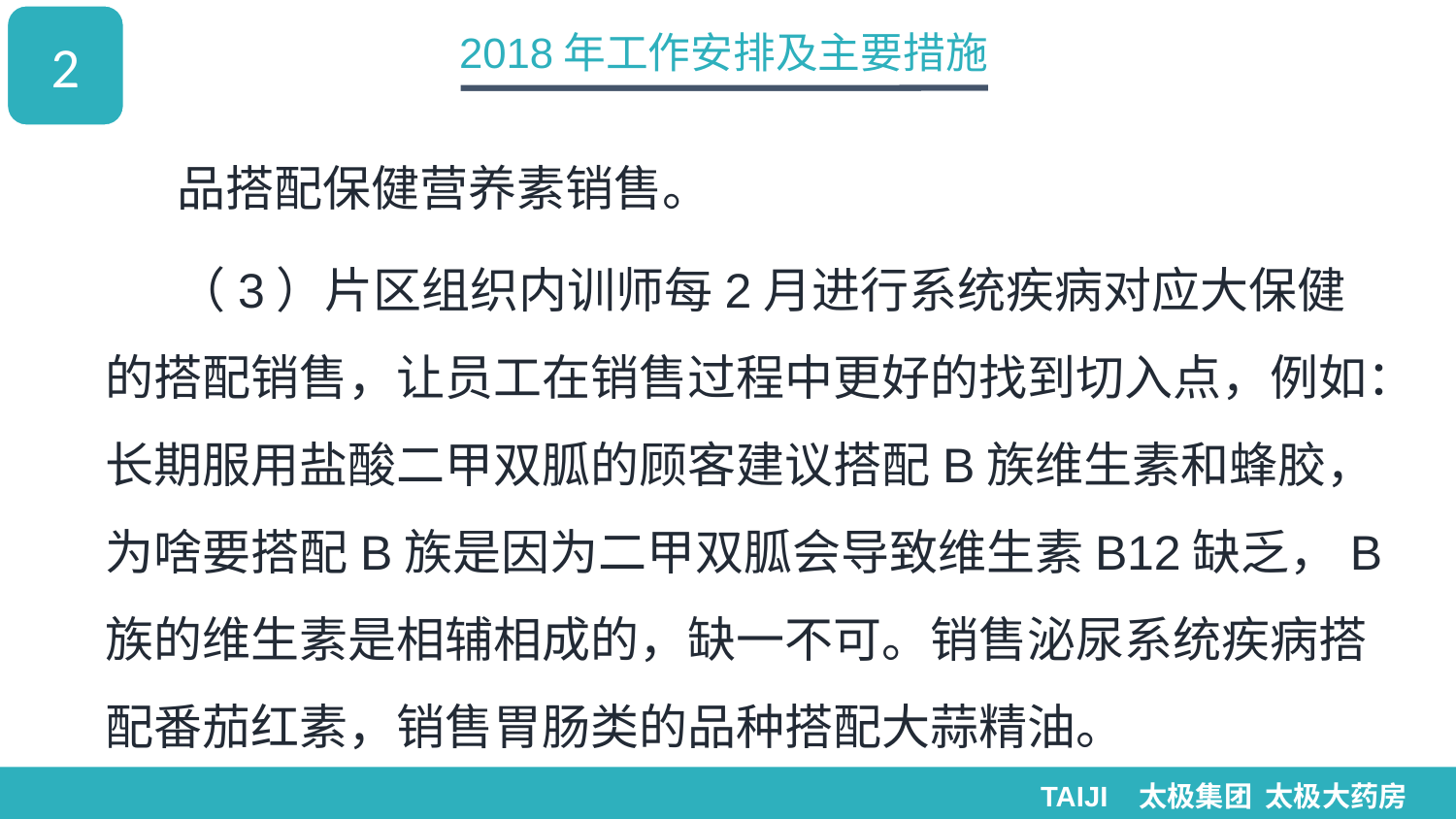

2
2018年工作安排及主要措施
品搭配保健营养素销售。
（3）片区组织内训师每2月进行系统疾病对应大保健的搭配销售，让员工在销售过程中更好的找到切入点，例如：长期服用盐酸二甲双胍的顾客建议搭配B族维生素和蜂胶，为啥要搭配B族是因为二甲双胍会导致维生素B12缺乏，B族的维生素是相辅相成的，缺一不可。销售泌尿系统疾病搭配番茄红素，销售胃肠类的品种搭配大蒜精油。

TAIJI   太极集团  太极大药房